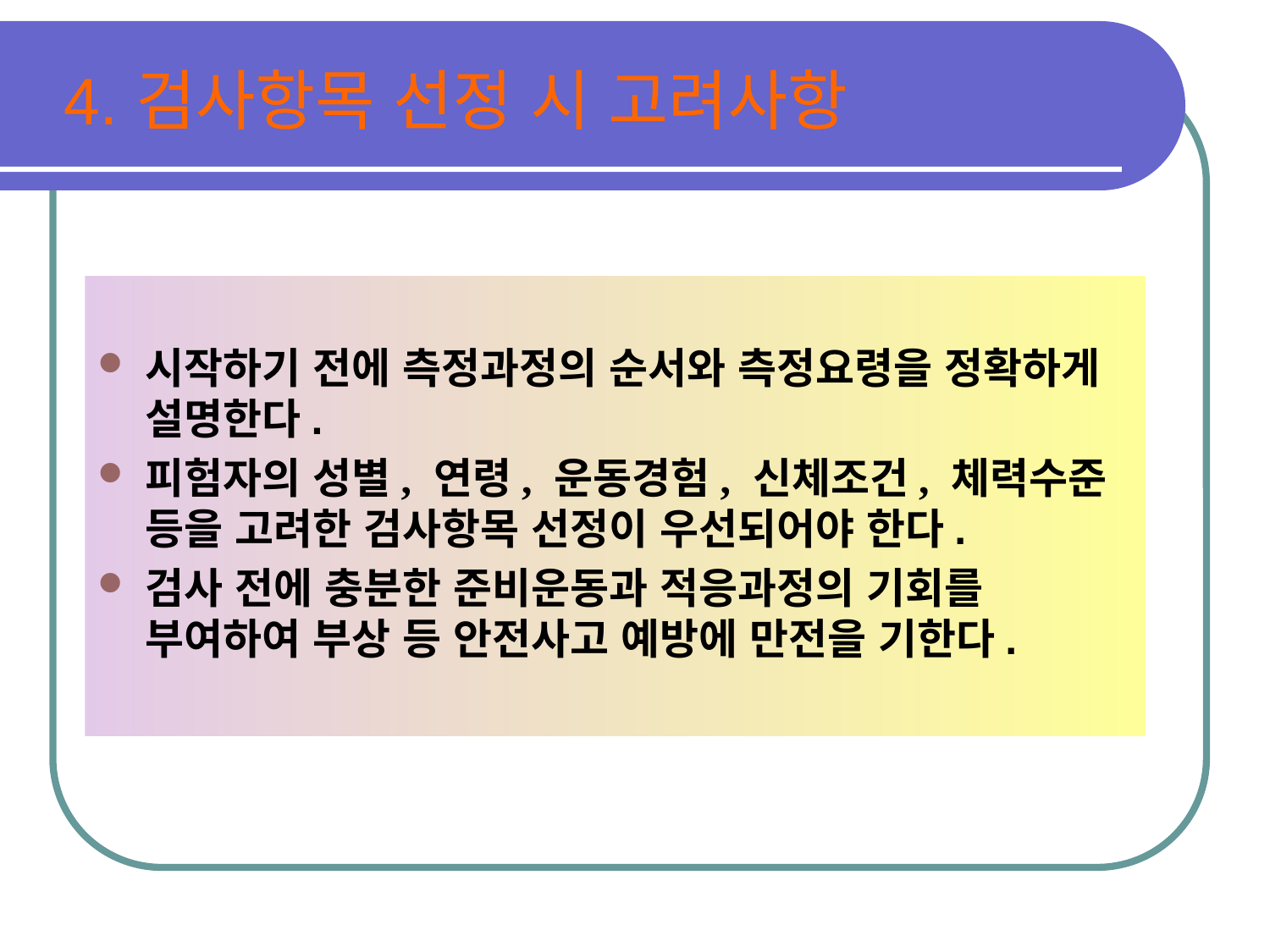

4. 검사항목 선정 시 고려사항

시작하기 전에 측정과정의 순서와 측정요령을 정확하게 설명한다.
피험자의 성별, 연령, 운동경험, 신체조건, 체력수준 등을 고려한 검사항목 선정이 우선되어야 한다.
검사 전에 충분한 준비운동과 적응과정의 기회를 부여하여 부상 등 안전사고 예방에 만전을 기한다.